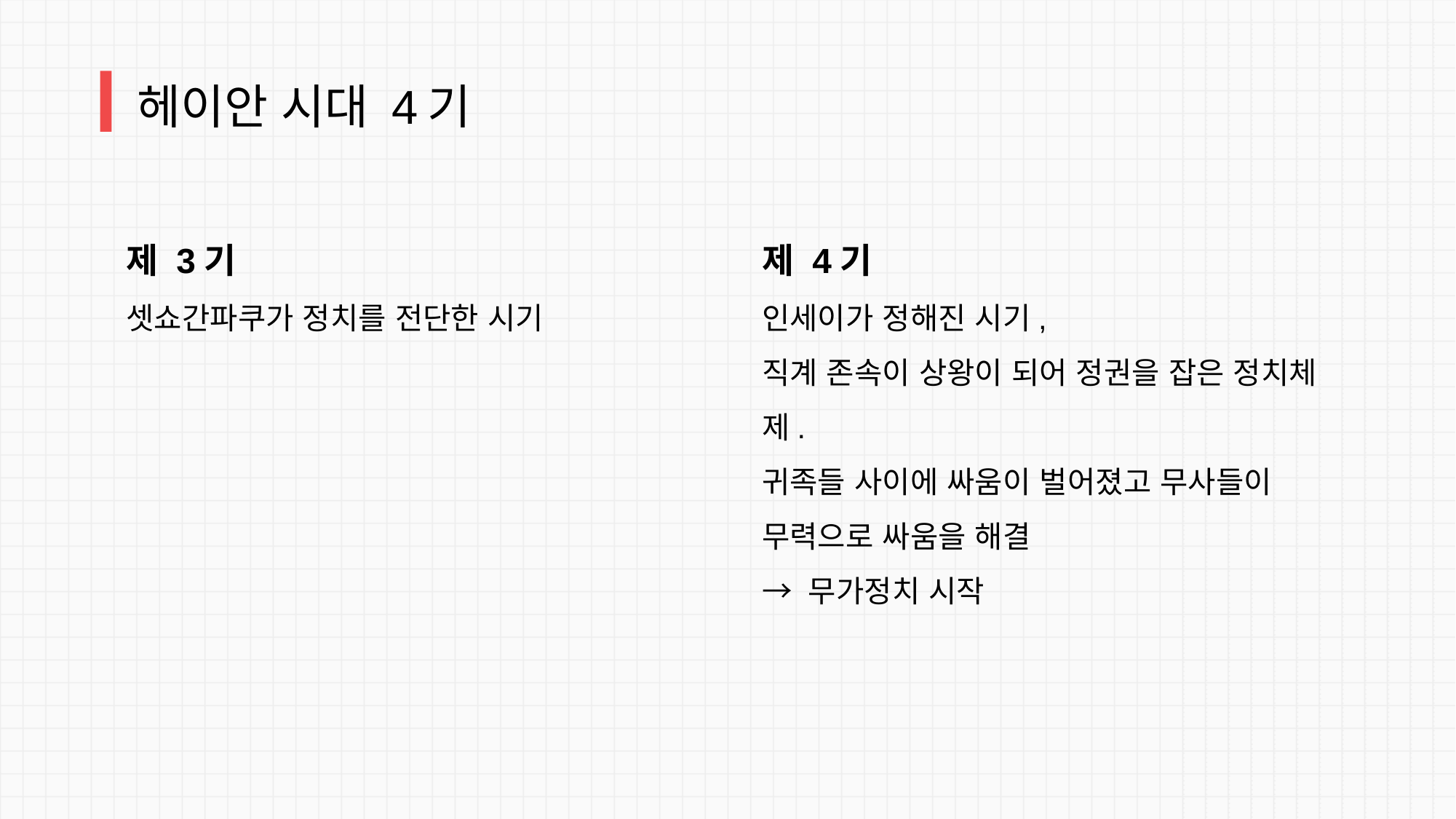

헤이안 시대 4기

제 3기
셋쇼간파쿠가 정치를 전단한 시기

제 4기
인세이가 정해진 시기,
직계 존속이 상왕이 되어 정권을 잡은 정치체제.
귀족들 사이에 싸움이 벌어졌고 무사들이 무력으로 싸움을 해결
→ 무가정치 시작